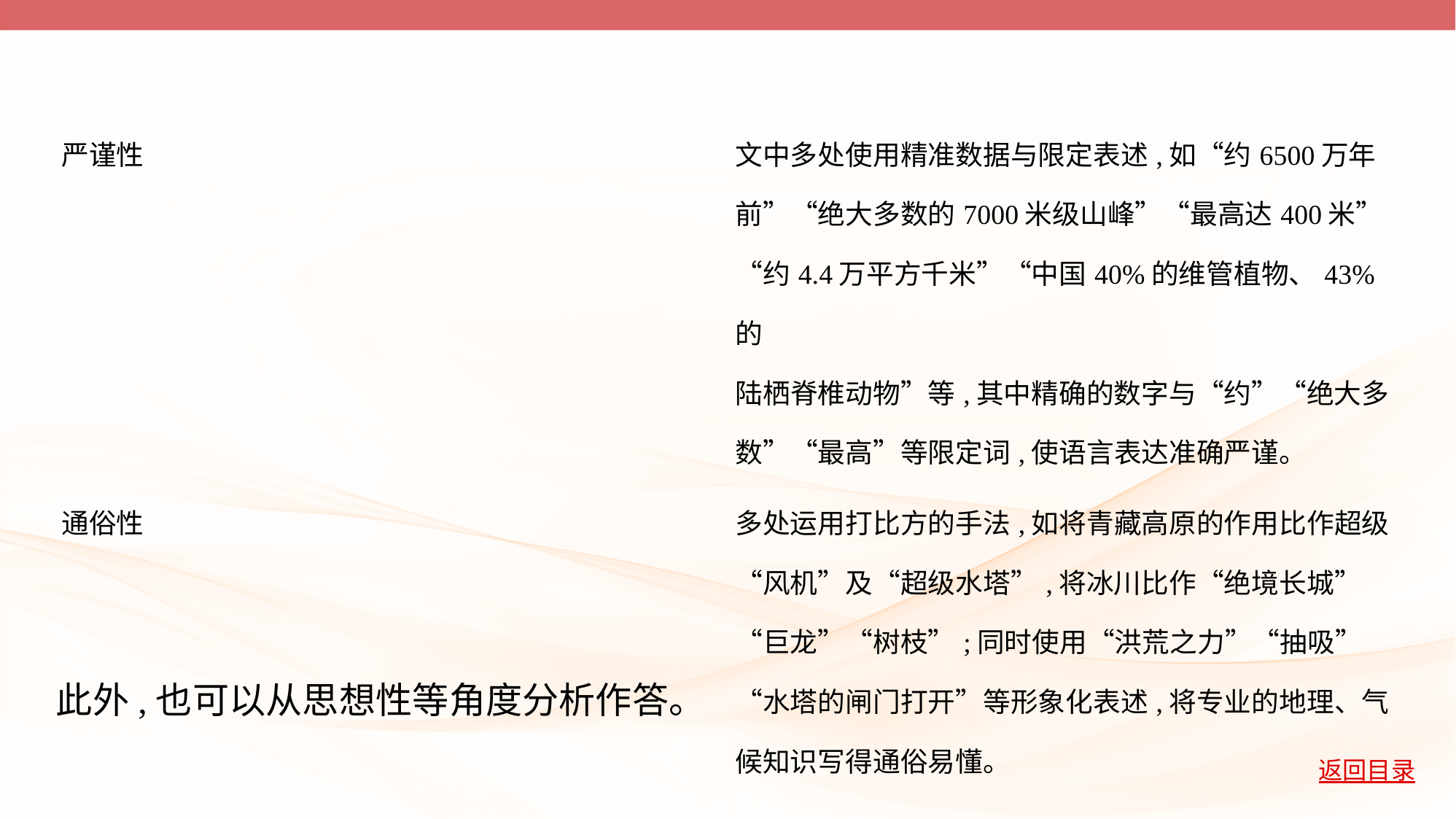

| 严谨性 | 文中多处使用精准数据与限定表述,如“约6500万年 前”“绝大多数的7000米级山峰”“最高达400米” “约4.4万平方千米”“中国40%的维管植物、43%的 陆栖脊椎动物”等,其中精确的数字与“约”“绝大多 数”“最高”等限定词,使语言表达准确严谨。 |
| --- | --- |
| 通俗性 | 多处运用打比方的手法,如将青藏高原的作用比作超级 “风机”及“超级水塔”,将冰川比作“绝境长城” “巨龙”“树枝”;同时使用“洪荒之力”“抽吸” “水塔的闸门打开”等形象化表述,将专业的地理、气 候知识写得通俗易懂。 |
此外,也可以从思想性等角度分析作答。